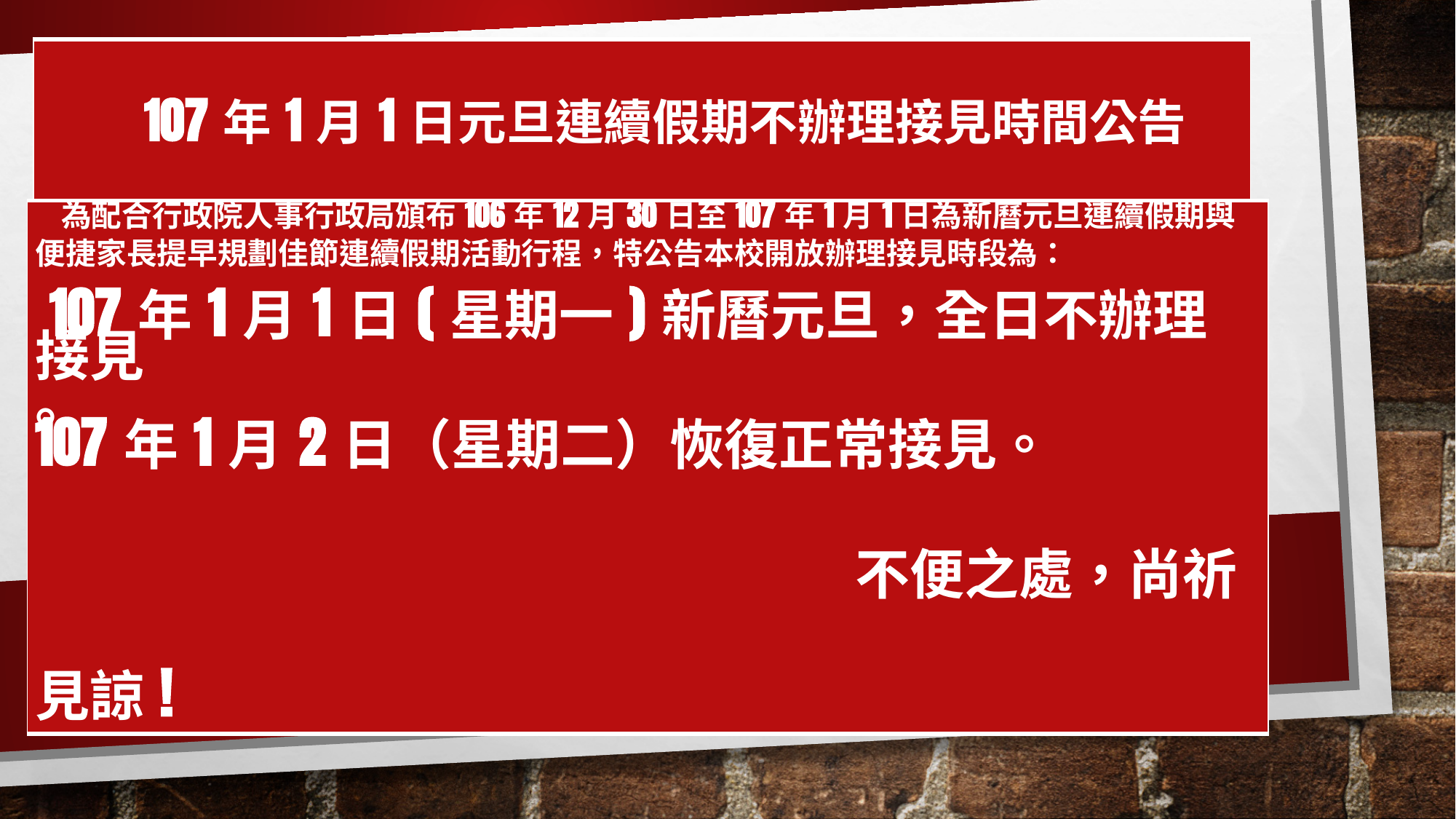

| 107年1月1日元旦連續假期不辦理接見時間公告 |
| --- |
#
| 為配合行政院人事行政局頒布106年12月30日至107年1月1日為新曆元旦連續假期與便捷家長提早規劃佳節連續假期活動行程，特公告本校開放辦理接見時段為： 107年1月1日(星期一)新曆元旦，全日不辦理 接見 。 107年1月2日（星期二）恢復正常接見。 不便之處，尚祈見諒! |
| --- |